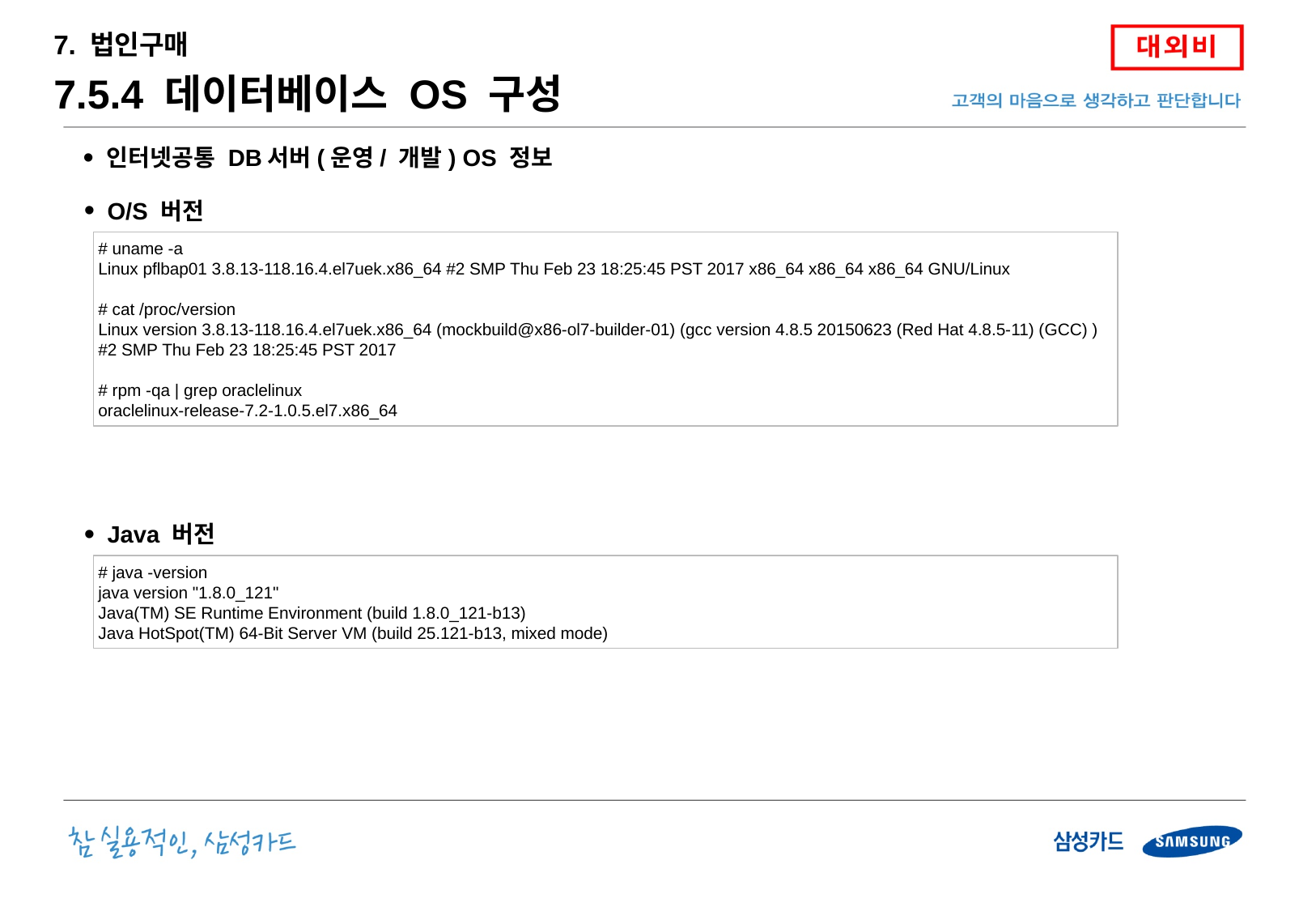

7. 법인구매
7.5.4 데이터베이스 OS 구성
인터넷공통 DB서버(운영/ 개발) OS 정보
O/S 버전
# uname -a
Linux pflbap01 3.8.13-118.16.4.el7uek.x86_64 #2 SMP Thu Feb 23 18:25:45 PST 2017 x86_64 x86_64 x86_64 GNU/Linux

# cat /proc/version
Linux version 3.8.13-118.16.4.el7uek.x86_64 (mockbuild@x86-ol7-builder-01) (gcc version 4.8.5 20150623 (Red Hat 4.8.5-11) (GCC) ) #2 SMP Thu Feb 23 18:25:45 PST 2017

# rpm -qa | grep oraclelinux
oraclelinux-release-7.2-1.0.5.el7.x86_64
Java 버전
# java -version
java version "1.8.0_121"
Java(TM) SE Runtime Environment (build 1.8.0_121-b13)
Java HotSpot(TM) 64-Bit Server VM (build 25.121-b13, mixed mode)